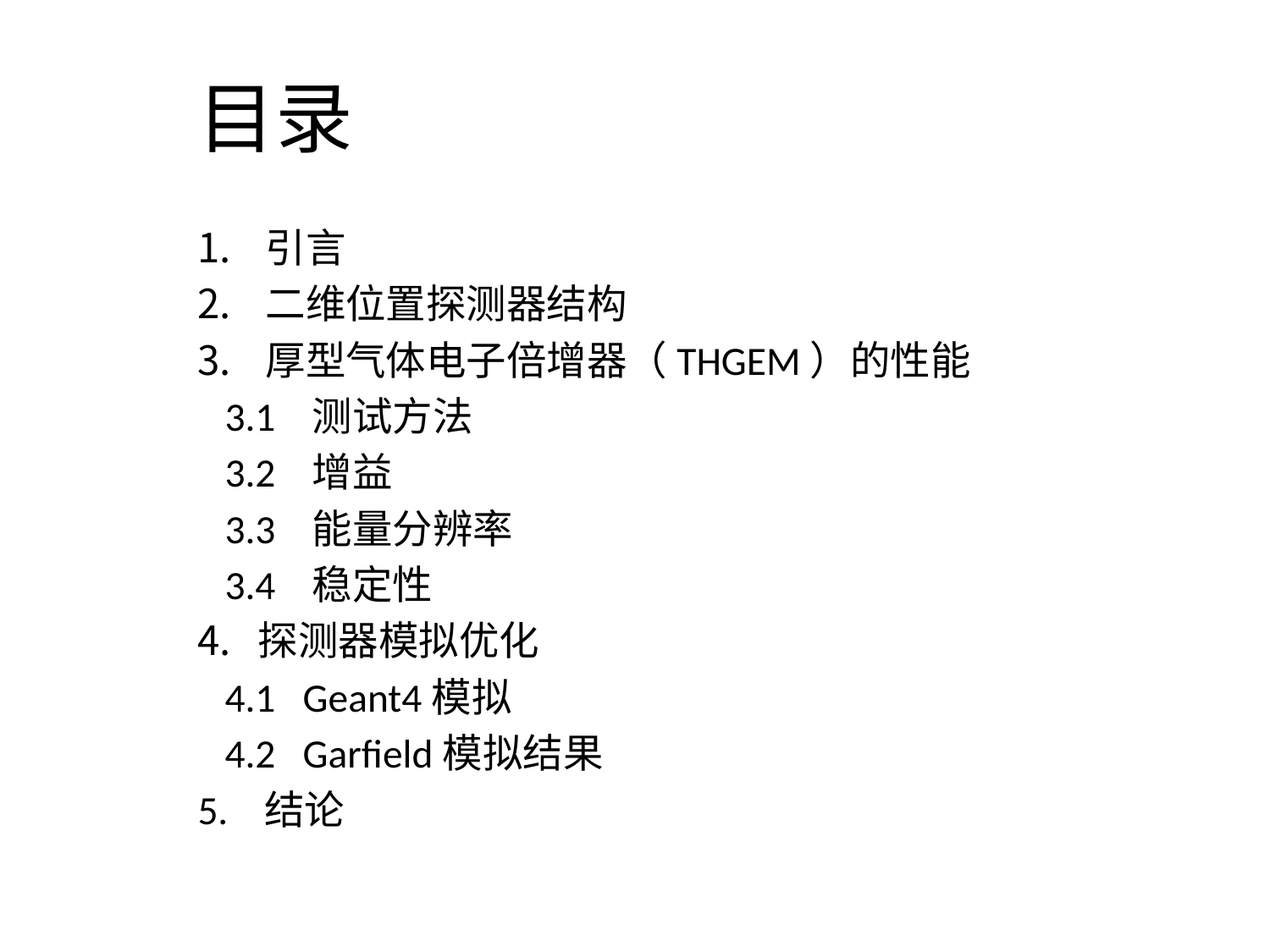

# 目录
引言
二维位置探测器结构
厚型气体电子倍增器（THGEM）的性能
   3.1   测试方法
   3.2   增益
   3.3   能量分辨率
   3.4   稳定性
探测器模拟优化
   4.1   Geant4模拟
   4.2   Garfield模拟结果
5.   结论